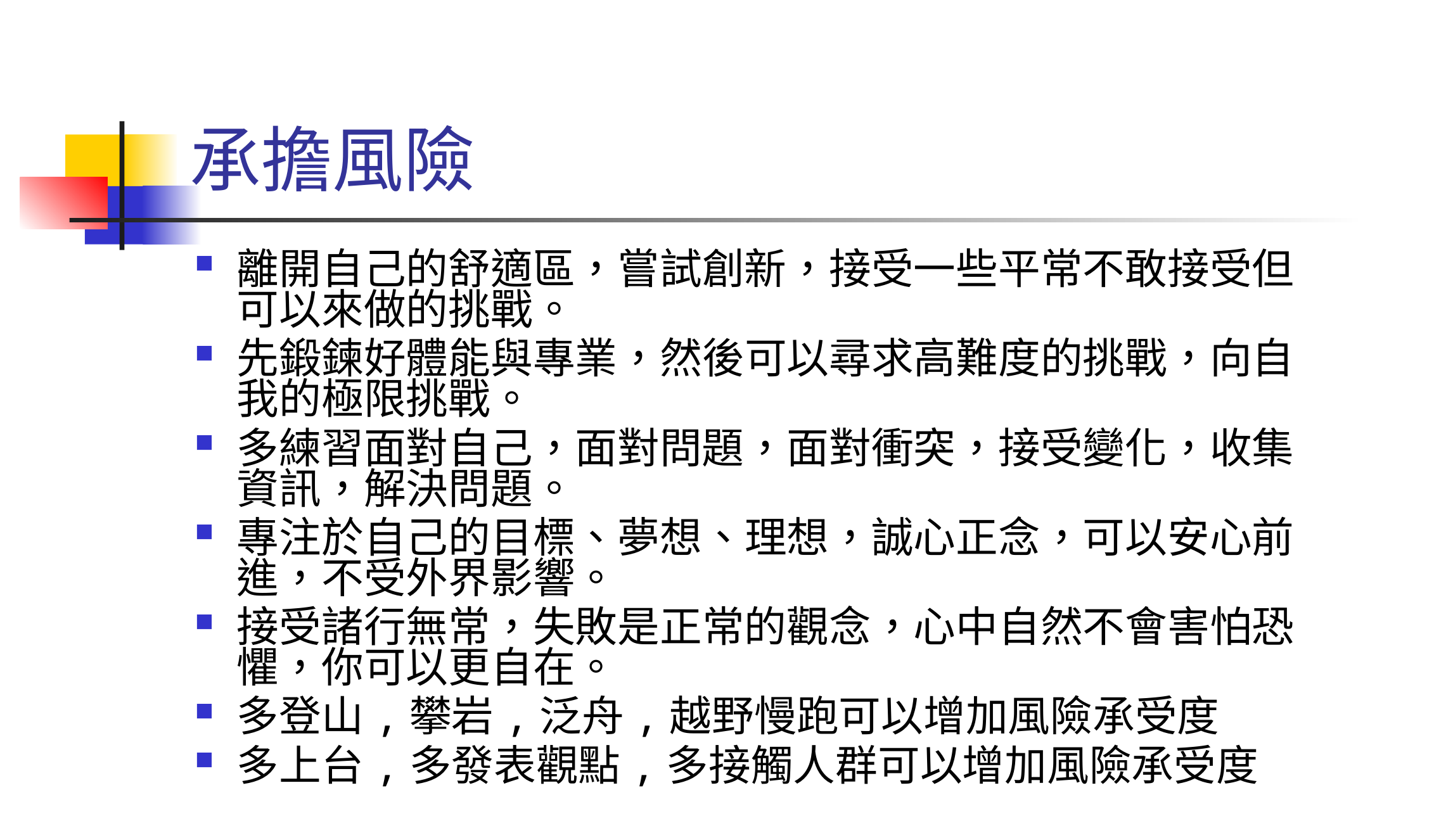

# 承擔風險
離開自己的舒適區，嘗試創新，接受一些平常不敢接受但可以來做的挑戰。
先鍛鍊好體能與專業，然後可以尋求高難度的挑戰，向自我的極限挑戰。
多練習面對自己，面對問題，面對衝突，接受變化，收集資訊，解決問題。
專注於自己的目標、夢想、理想，誠心正念，可以安心前進，不受外界影響。
接受諸行無常，失敗是正常的觀念，心中自然不會害怕恐懼，你可以更自在。
多登山,攀岩,泛舟,越野慢跑可以增加風險承受度
多上台,多發表觀點,多接觸人群可以增加風險承受度